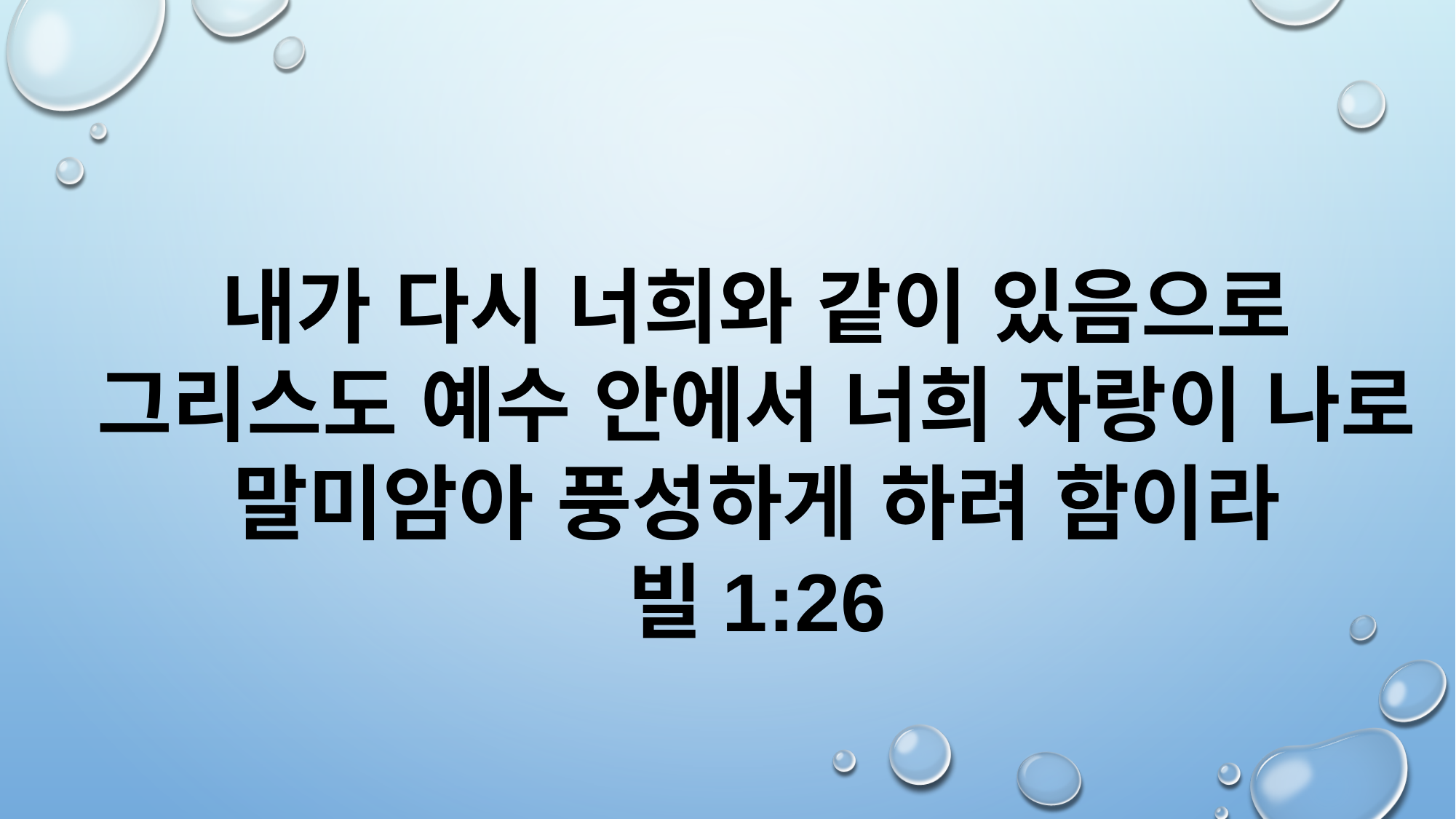

내가 다시 너희와 같이 있음으로 그리스도 예수 안에서 너희 자랑이 나로 말미암아 풍성하게 하려 함이라
빌1:26